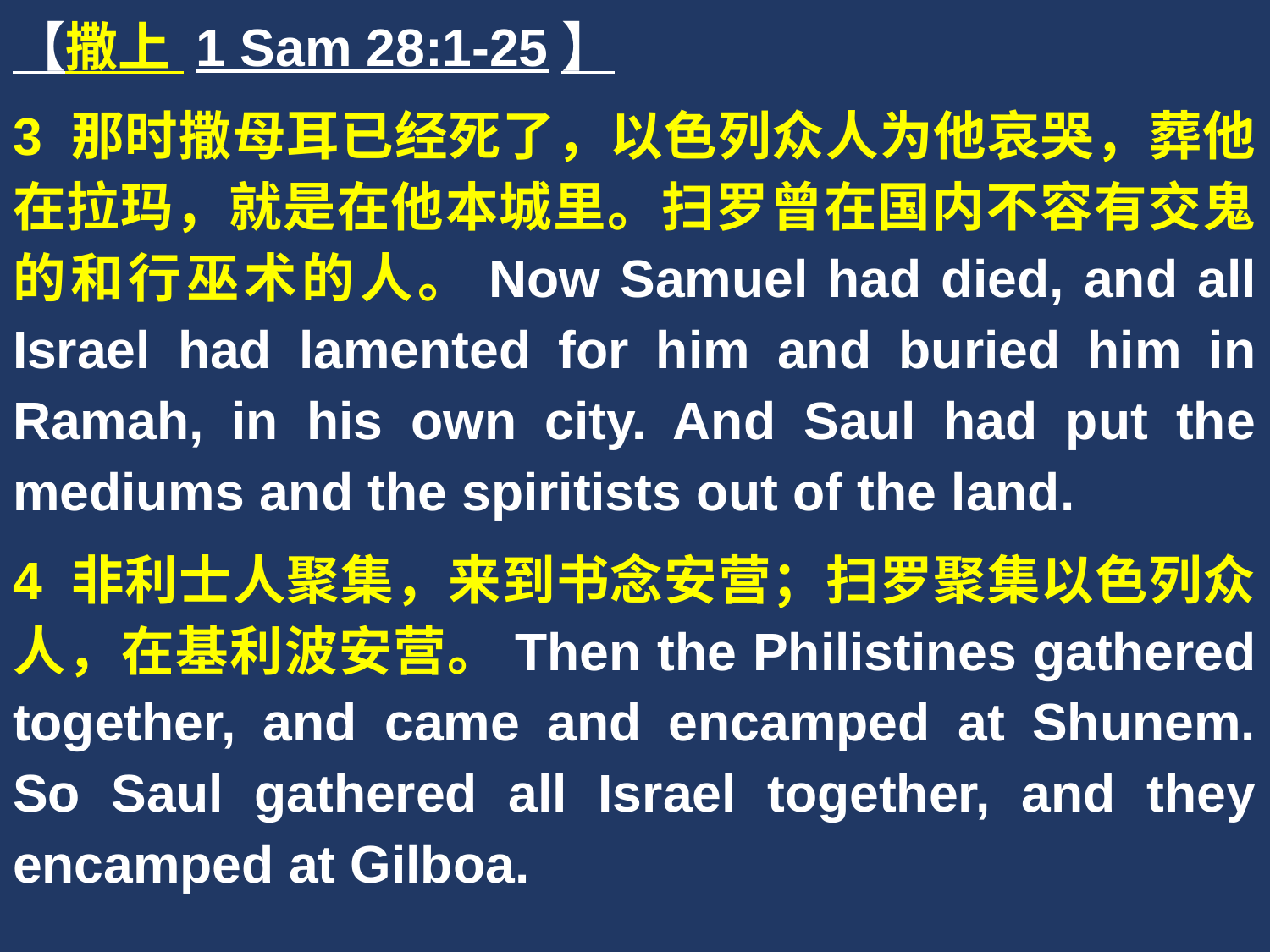

【撒上 1 Sam 28:1-25】
3 那时撒母耳已经死了，以色列众人为他哀哭，葬他在拉玛，就是在他本城里。扫罗曾在国内不容有交鬼的和行巫术的人。Now Samuel had died, and all Israel had lamented for him and buried him in Ramah, in his own city. And Saul had put the mediums and the spiritists out of the land.
4 非利士人聚集，来到书念安营；扫罗聚集以色列众人，在基利波安营。Then the Philistines gathered together, and came and encamped at Shunem. So Saul gathered all Israel together, and they encamped at Gilboa.